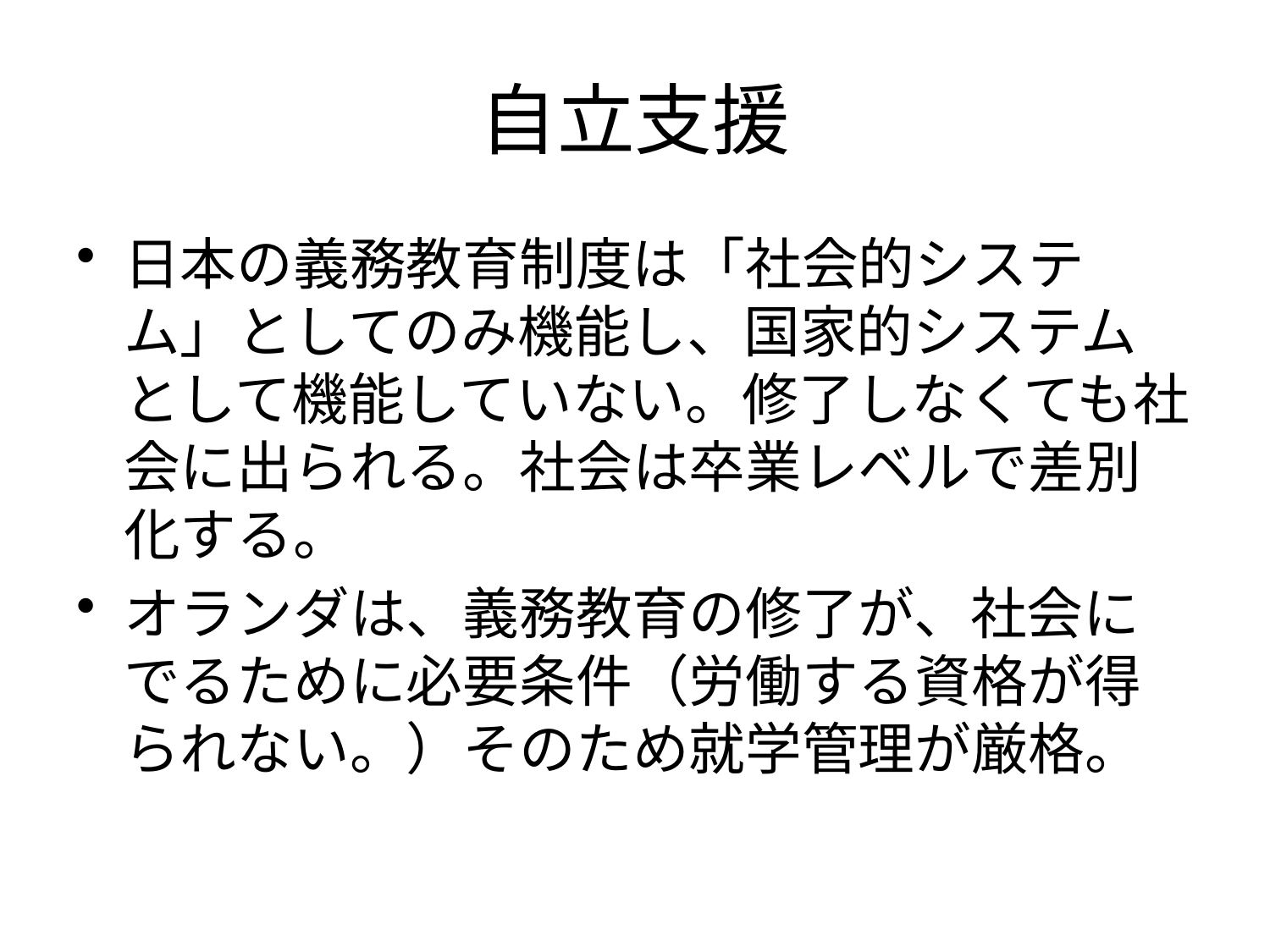

# 自立支援
日本の義務教育制度は「社会的システム」としてのみ機能し、国家的システムとして機能していない。修了しなくても社会に出られる。社会は卒業レベルで差別化する。
オランダは、義務教育の修了が、社会にでるために必要条件（労働する資格が得られない。）そのため就学管理が厳格。